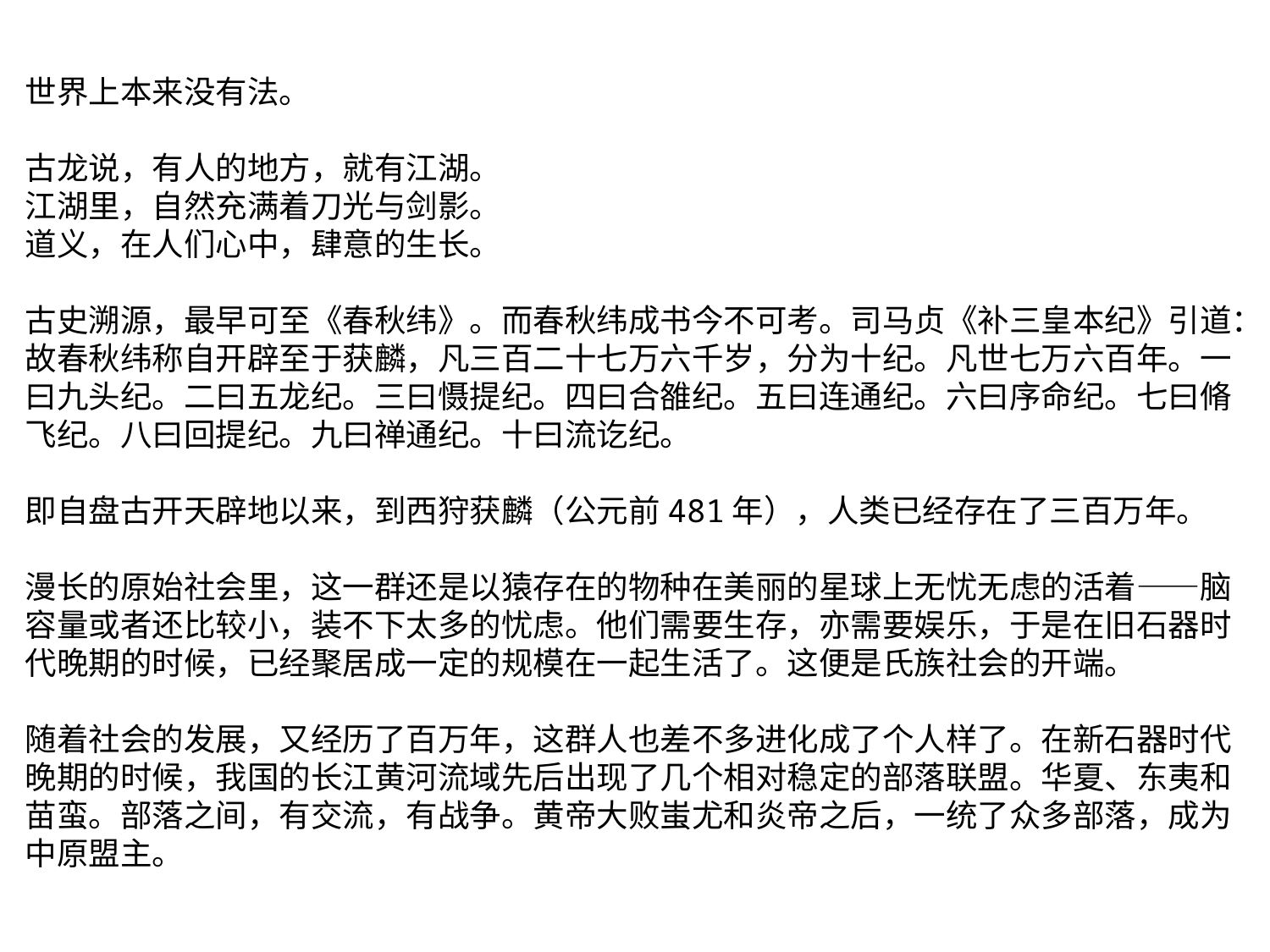

世界上本来没有法。
古龙说，有人的地方，就有江湖。
江湖里，自然充满着刀光与剑影。
道义，在人们心中，肆意的生长。

古史溯源，最早可至《春秋纬》。而春秋纬成书今不可考。司马贞《补三皇本纪》引道：故春秋纬称自开辟至于获麟，凡三百二十七万六千岁，分为十纪。凡世七万六百年。一曰九头纪。二曰五龙纪。三曰慑提纪。四曰合雒纪。五曰连通纪。六曰序命纪。七曰脩飞纪。八曰回提纪。九曰禅通纪。十曰流讫纪。
即自盘古开天辟地以来，到西狩获麟（公元前481年），人类已经存在了三百万年。
漫长的原始社会里，这一群还是以猿存在的物种在美丽的星球上无忧无虑的活着——脑容量或者还比较小，装不下太多的忧虑。他们需要生存，亦需要娱乐，于是在旧石器时代晚期的时候，已经聚居成一定的规模在一起生活了。这便是氏族社会的开端。
随着社会的发展，又经历了百万年，这群人也差不多进化成了个人样了。在新石器时代晚期的时候，我国的长江黄河流域先后出现了几个相对稳定的部落联盟。华夏、东夷和苗蛮。部落之间，有交流，有战争。黄帝大败蚩尤和炎帝之后，一统了众多部落，成为中原盟主。